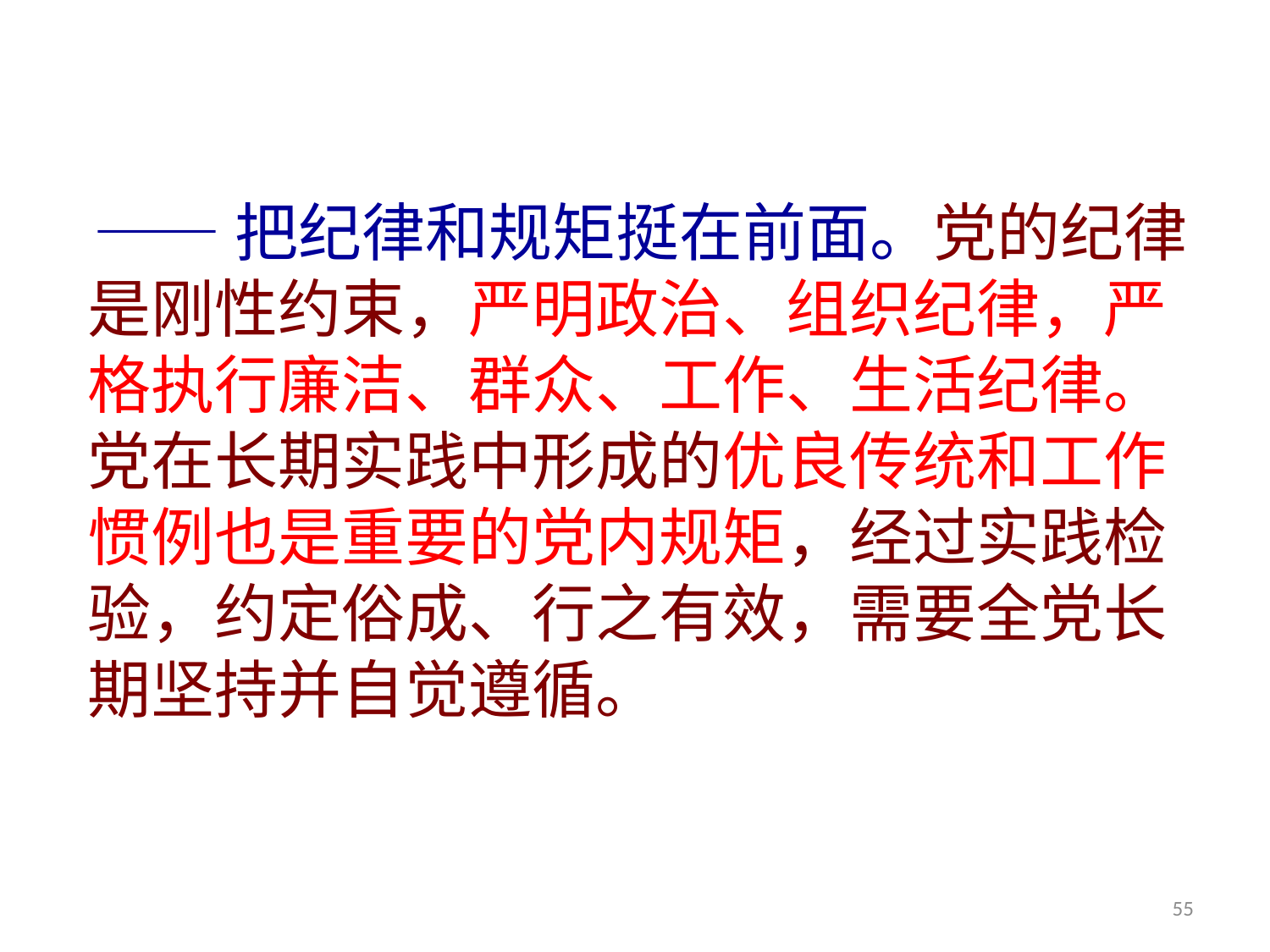

——把纪律和规矩挺在前面。党的纪律是刚性约束，严明政治、组织纪律，严格执行廉洁、群众、工作、生活纪律。党在长期实践中形成的优良传统和工作惯例也是重要的党内规矩，经过实践检验，约定俗成、行之有效，需要全党长期坚持并自觉遵循。
55